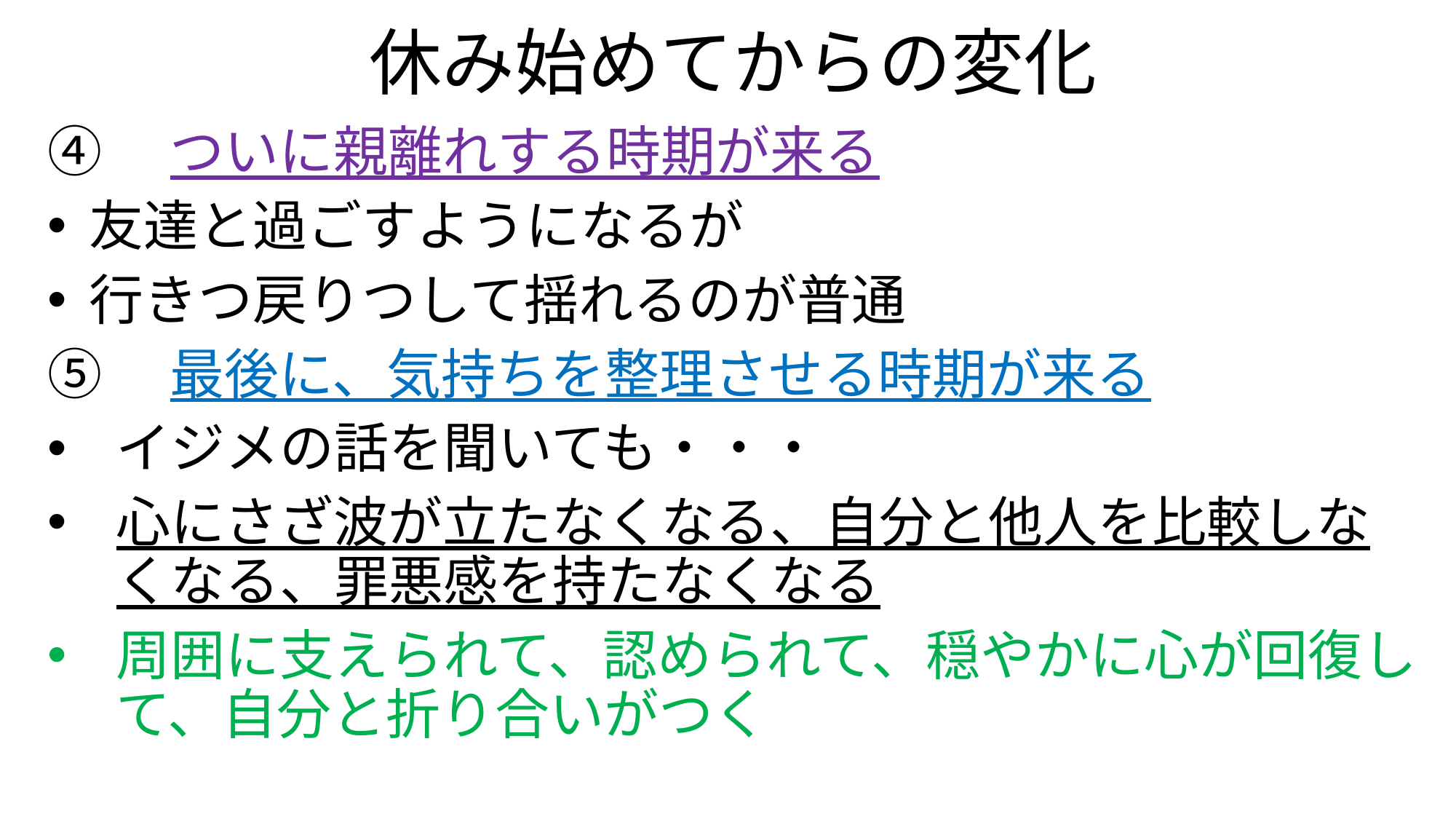

# 休み始めてからの変化
④　ついに親離れする時期が来る
友達と過ごすようになるが
行きつ戻りつして揺れるのが普通
⑤　最後に、気持ちを整理させる時期が来る
イジメの話を聞いても・・・
心にさざ波が立たなくなる、自分と他人を比較しなくなる、罪悪感を持たなくなる
周囲に支えられて、認められて、穏やかに心が回復して、自分と折り合いがつく